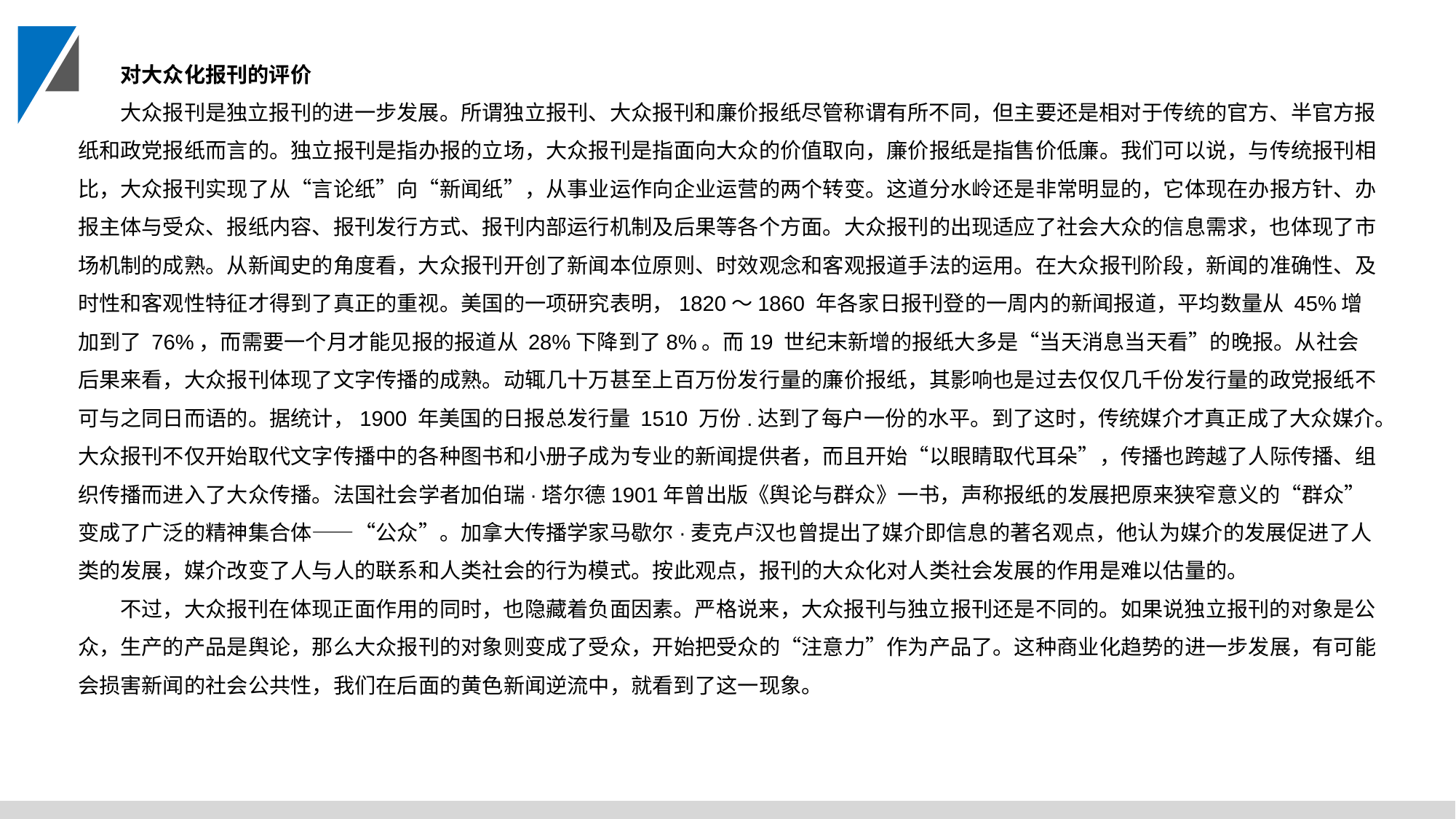

对大众化报刊的评价
大众报刊是独立报刊的进一步发展。所谓独立报刊、大众报刊和廉价报纸尽管称谓有所不同，但主要还是相对于传统的官方、半官方报纸和政党报纸而言的。独立报刊是指办报的立场，大众报刊是指面向大众的价值取向，廉价报纸是指售价低廉。我们可以说，与传统报刊相比，大众报刊实现了从“言论纸”向“新闻纸”，从事业运作向企业运营的两个转变。这道分水岭还是非常明显的，它体现在办报方针、办报主体与受众、报纸内容、报刊发行方式、报刊内部运行机制及后果等各个方面。大众报刊的出现适应了社会大众的信息需求，也体现了市场机制的成熟。从新闻史的角度看，大众报刊开创了新闻本位原则、时效观念和客观报道手法的运用。在大众报刊阶段，新闻的准确性、及时性和客观性特征才得到了真正的重视。美国的一项研究表明，1820～1860 年各家日报刊登的一周内的新闻报道，平均数量从 45%增加到了 76%，而需要一个月才能见报的报道从 28%下降到了8%。而19 世纪末新增的报纸大多是“当天消息当天看”的晚报。从社会后果来看，大众报刊体现了文字传播的成熟。动辄几十万甚至上百万份发行量的廉价报纸，其影响也是过去仅仅几千份发行量的政党报纸不可与之同日而语的。据统计，1900 年美国的日报总发行量 1510 万份.达到了每户一份的水平。到了这时，传统媒介才真正成了大众媒介。大众报刊不仅开始取代文字传播中的各种图书和小册子成为专业的新闻提供者，而且开始“以眼睛取代耳朵”，传播也跨越了人际传播、组织传播而进入了大众传播。法国社会学者加伯瑞·塔尔德1901年曾出版《舆论与群众》一书，声称报纸的发展把原来狭窄意义的“群众”变成了广泛的精神集合体——“公众”。加拿大传播学家马歇尔·麦克卢汉也曾提出了媒介即信息的著名观点，他认为媒介的发展促进了人类的发展，媒介改变了人与人的联系和人类社会的行为模式。按此观点，报刊的大众化对人类社会发展的作用是难以估量的。
不过，大众报刊在体现正面作用的同时，也隐藏着负面因素。严格说来，大众报刊与独立报刊还是不同的。如果说独立报刊的对象是公众，生产的产品是舆论，那么大众报刊的对象则变成了受众，开始把受众的“注意力”作为产品了。这种商业化趋势的进一步发展，有可能会损害新闻的社会公共性，我们在后面的黄色新闻逆流中，就看到了这一现象。